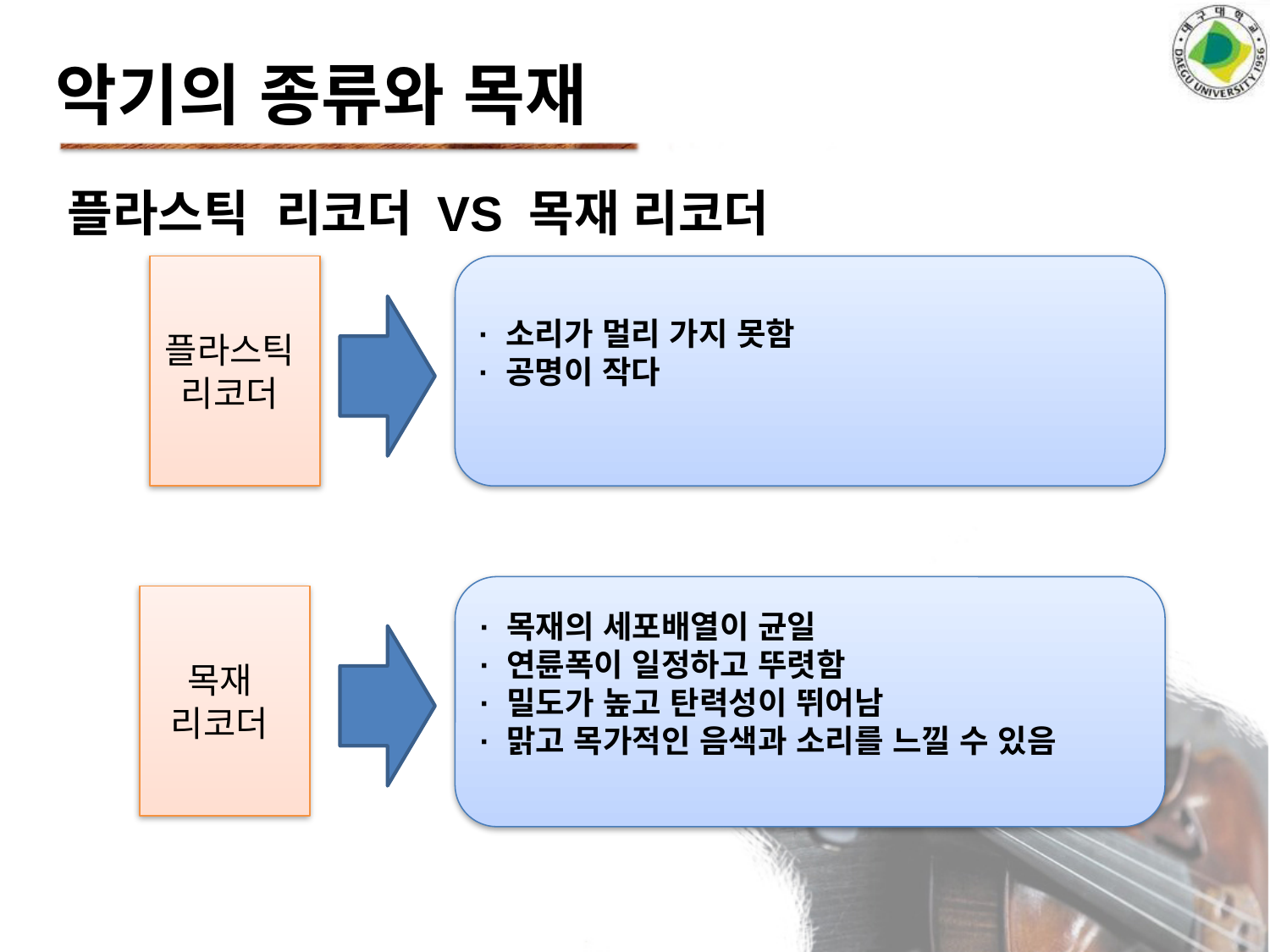

악기의 종류와 목재
플라스틱  리코더 VS 목재 리코더
플라스틱
리코더
· 소리가 멀리 가지 못함
· 공명이 작다

· 목재의 세포배열이 균일
· 연륜폭이 일정하고 뚜렷함
· 밀도가 높고 탄력성이 뛰어남
· 맑고 목가적인 음색과 소리를 느낄 수 있음

목재
리코더